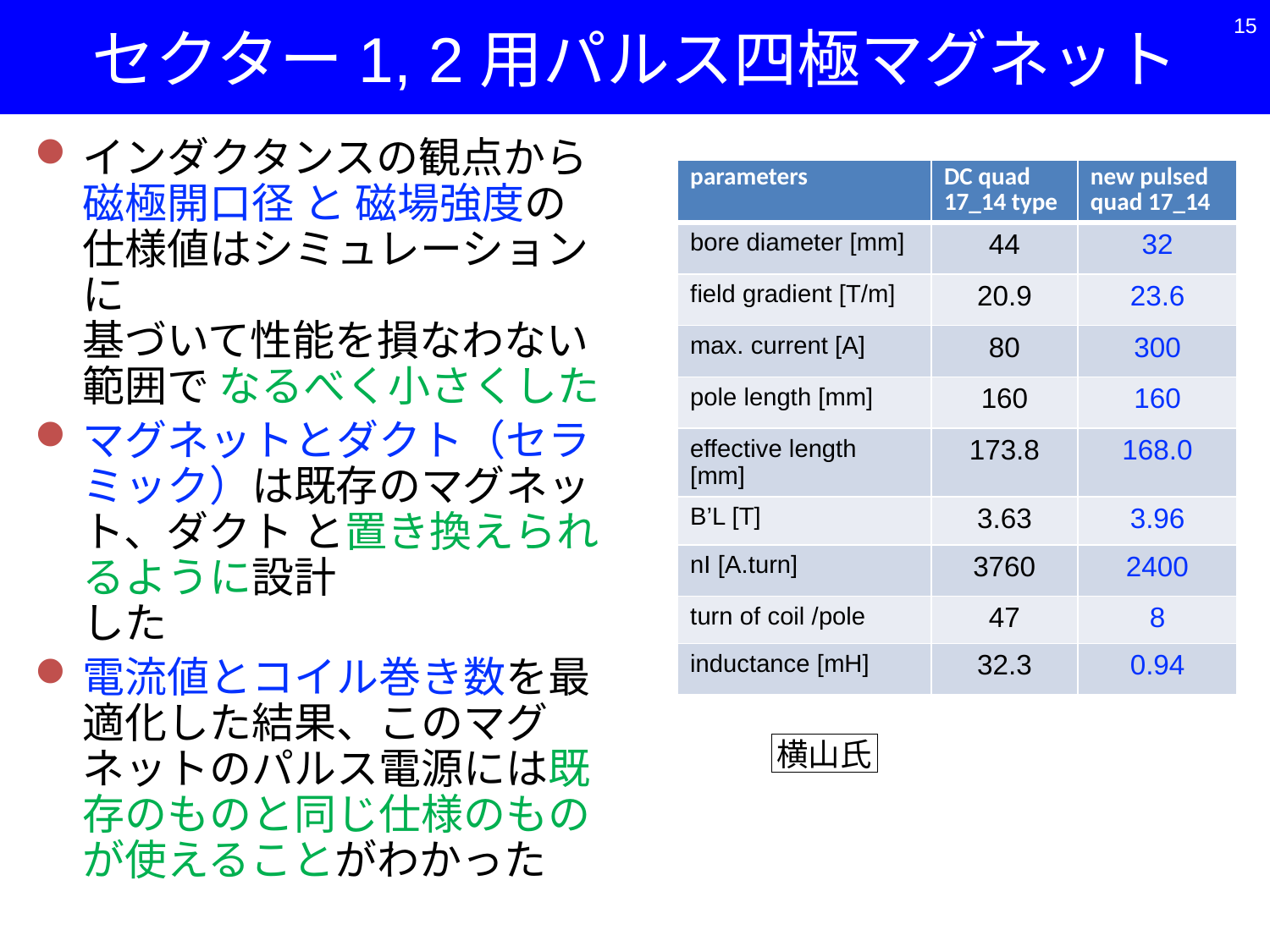

# セクター1, 2用パルス四極マグネット
15
インダクタンスの観点から
磁極開口径 と 磁場強度の
仕様値はシミュレーションに
基づいて性能を損なわない範囲で なるべく小さくした
マグネットとダクト（セラミック）は既存のマグネット、ダクト と置き換えられるように設計
した
電流値とコイル巻き数を最適化した結果、このマグネットのパルス電源には既存のものと同じ仕様のものが使えることがわかった

| parameters | DC quad 17\_14 type | new pulsed quad 17\_14 |
| --- | --- | --- |
| bore diameter [mm] | 44 | 32 |
| field gradient [T/m] | 20.9 | 23.6 |
| max. current [A] | 80 | 300 |
| pole length [mm] | 160 | 160 |
| effective length [mm] | 173.8 | 168.0 |
| B’L [T] | 3.63 | 3.96 |
| nI [A.turn] | 3760 | 2400 |
| turn of coil /pole | 47 | 8 |
| inductance [mH] | 32.3 | 0.94 |
横山氏